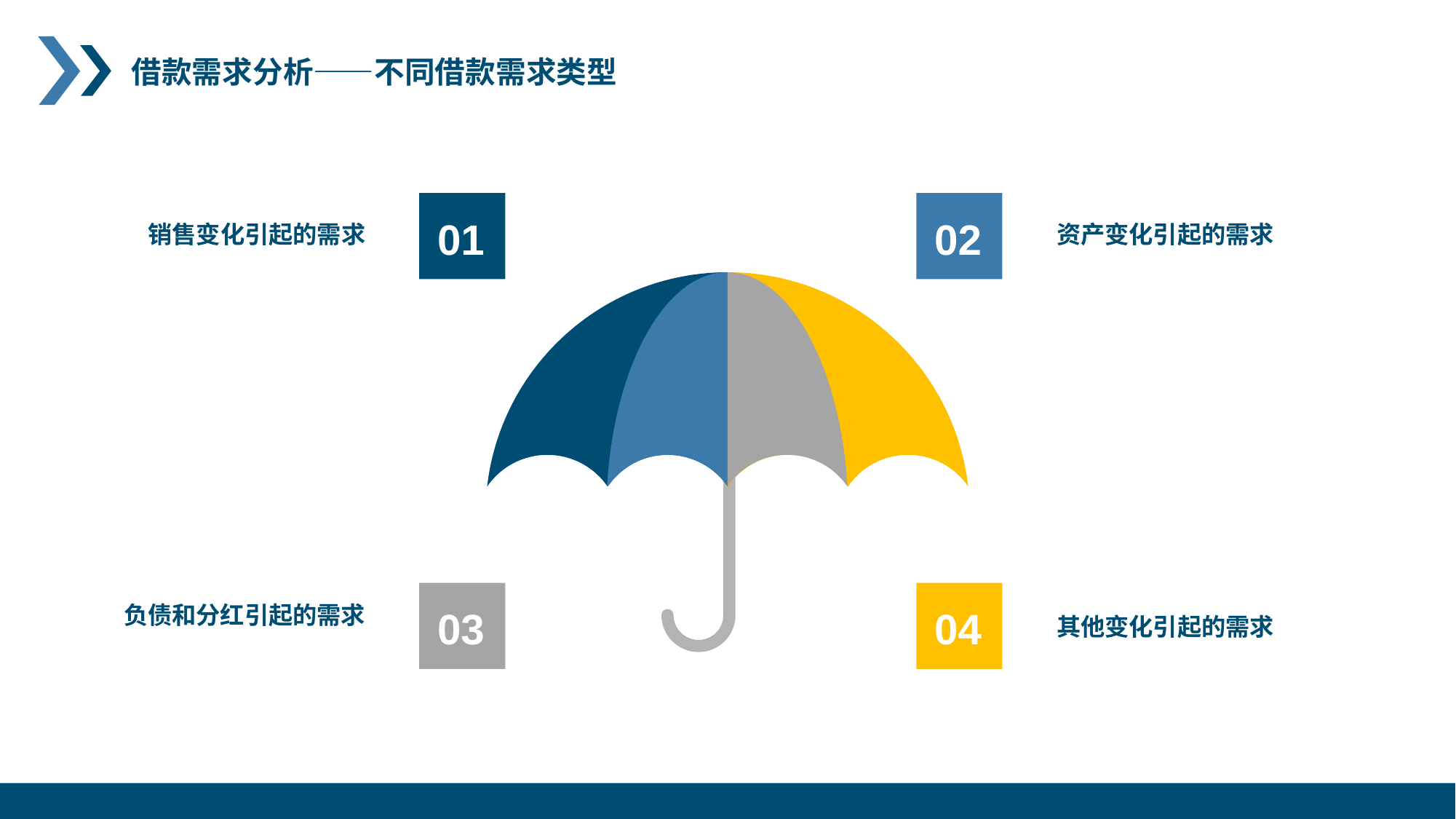

借款需求分析——不同借款需求类型

01

02
资产变化引起的需求
销售变化引起的需求

03

04
负债和分红引起的需求
其他变化引起的需求